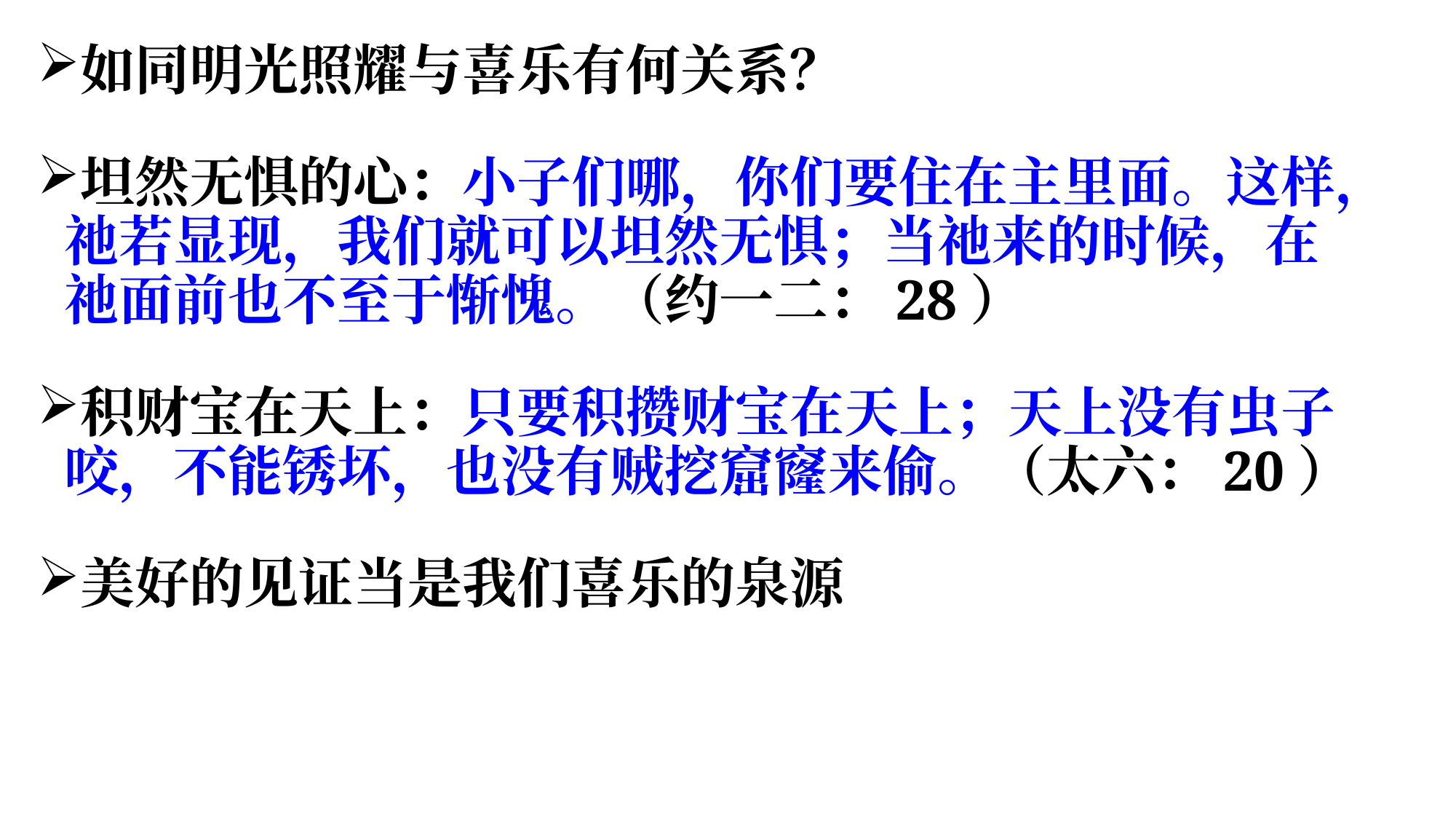

如同明光照耀与喜乐有何关系？

坦然无惧的心：小子们哪，你们要住在主里面。这样，祂若显现，我们就可以坦然无惧；当祂来的时候，在祂面前也不至于惭愧。（约一二：28）

积财宝在天上：只要积攒财宝在天上；天上没有虫子咬，不能锈坏，也没有贼挖窟窿来偷。（太六：20）

美好的见证当是我们喜乐的泉源